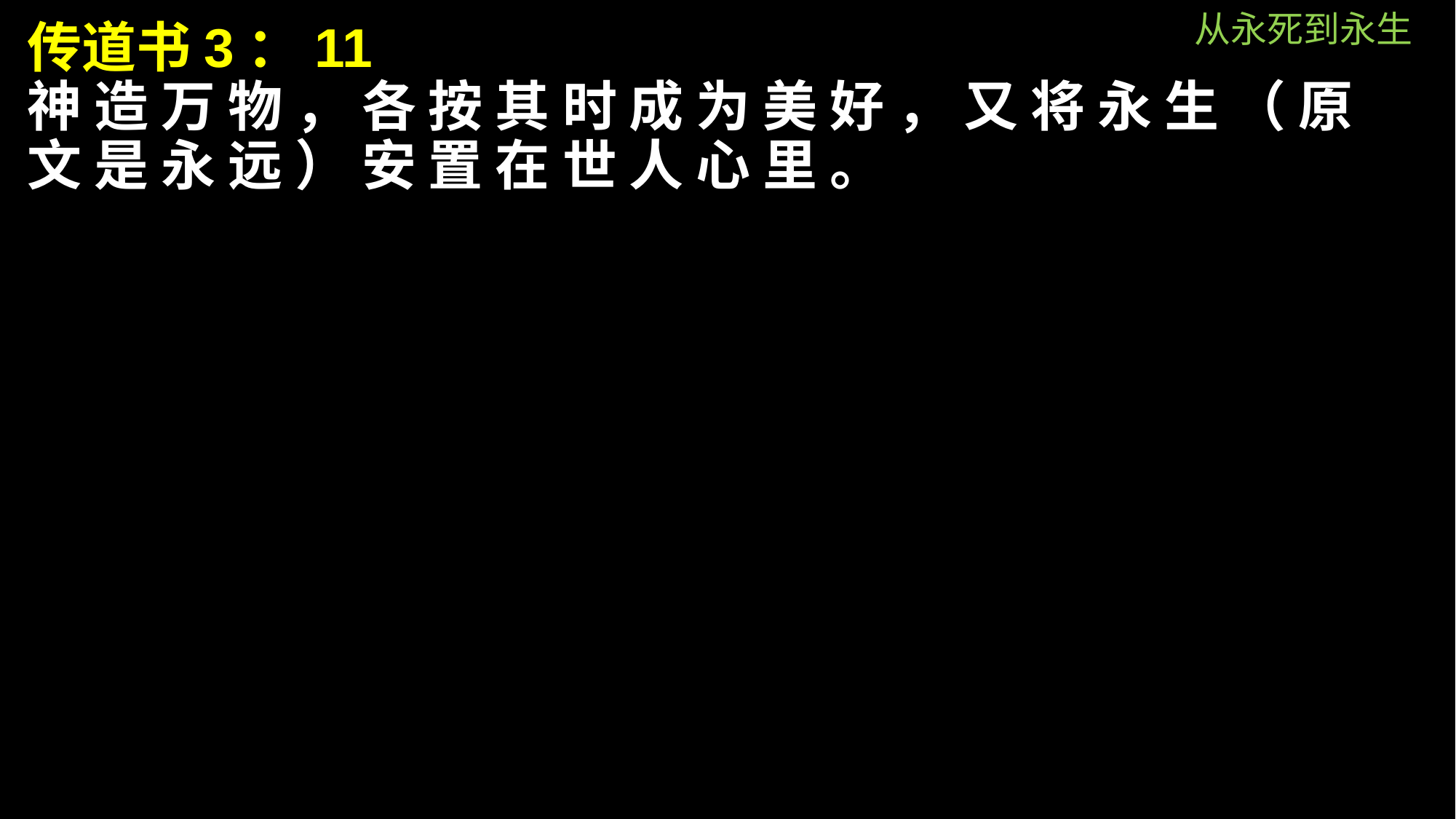

从永死到永生
传道书3：11
神 造 万 物 ， 各 按 其 时 成 为 美 好 ， 又 将 永 生 （ 原 文 是 永 远 ） 安 置 在 世 人 心 里 。